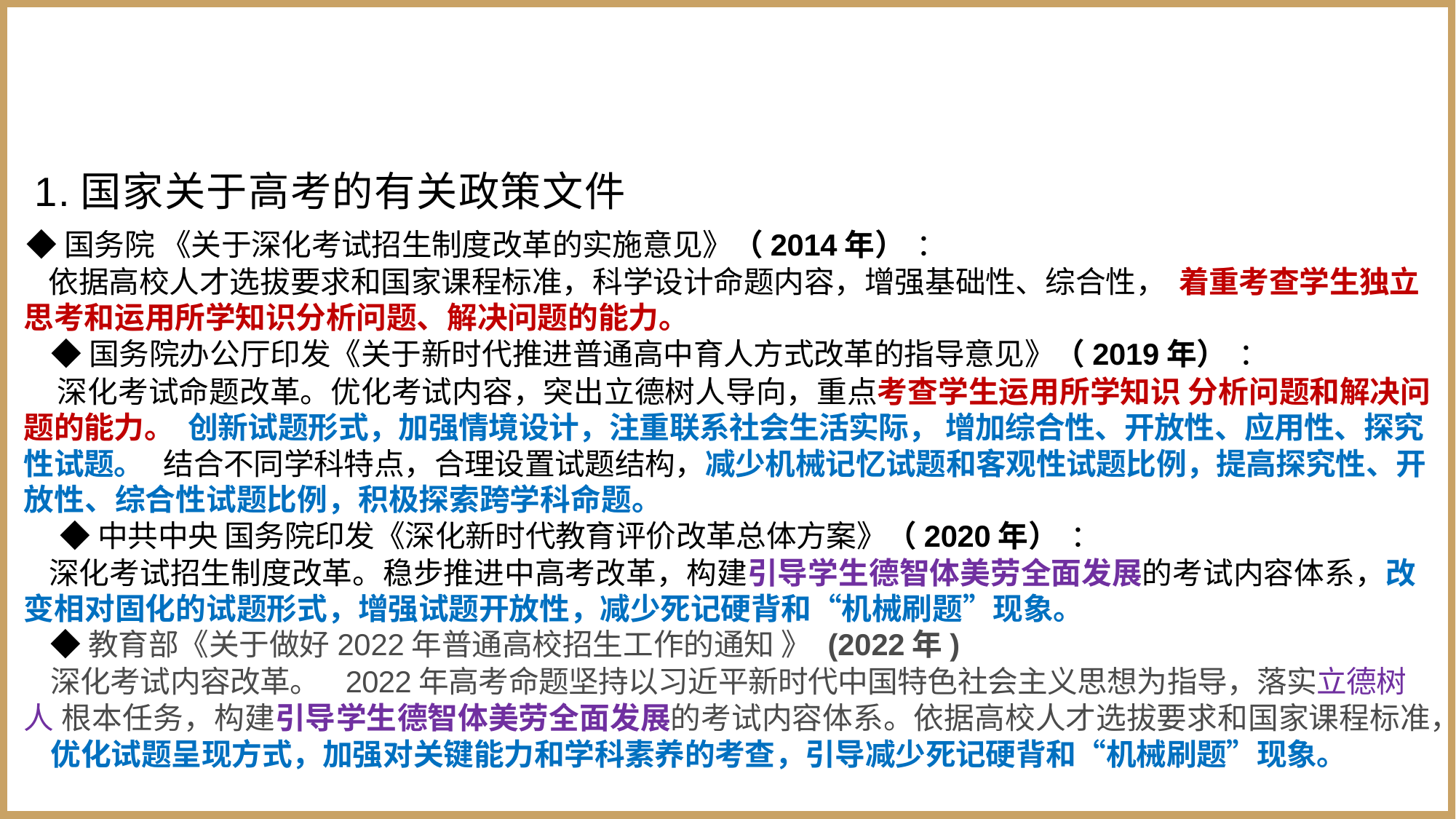

1.国家关于高考的有关政策文件
◆国务院 《关于深化考试招生制度改革的实施意见》（2014年） ：
依据高校人才选拔要求和国家课程标准，科学设计命题内容，增强基础性、综合性，  着重考查学生独立  思考和运用所学知识分析问题、解决问题的能力。
◆国务院办公厅印发《关于新时代推进普通高中育人方式改革的指导意见》（2019年） ：
深化考试命题改革。优化考试内容，突出立德树人导向，重点考查学生运用所学知识 分析问题和解决问 题的能力。  创新试题形式，加强情境设计，注重联系社会生活实际， 增加综合性、开放性、应用性、探究 性试题。  结合不同学科特点，合理设置试题结构，减少机械记忆试题和客观性试题比例，提高探究性、开 放性、综合性试题比例，积极探索跨学科命题。
◆中共中央 国务院印发《深化新时代教育评价改革总体方案》（2020年） ：
深化考试招生制度改革。稳步推进中高考改革，构建引导学生德智体美劳全面发展的考试内容体系，改   变相对固化的试题形式，增强试题开放性，减少死记硬背和“机械刷题”现象。
◆教育部《关于做好2022年普通高校招生工作的通知 》 (2022年)
深化考试内容改革。  2022年高考命题坚持以习近平新时代中国特色社会主义思想为指导，落实立德树人 根本任务，构建引导学生德智体美劳全面发展的考试内容体系。依据高校人才选拔要求和国家课程标准，
优化试题呈现方式，加强对关键能力和学科素养的考查，引导减少死记硬背和“机械刷题”现象。